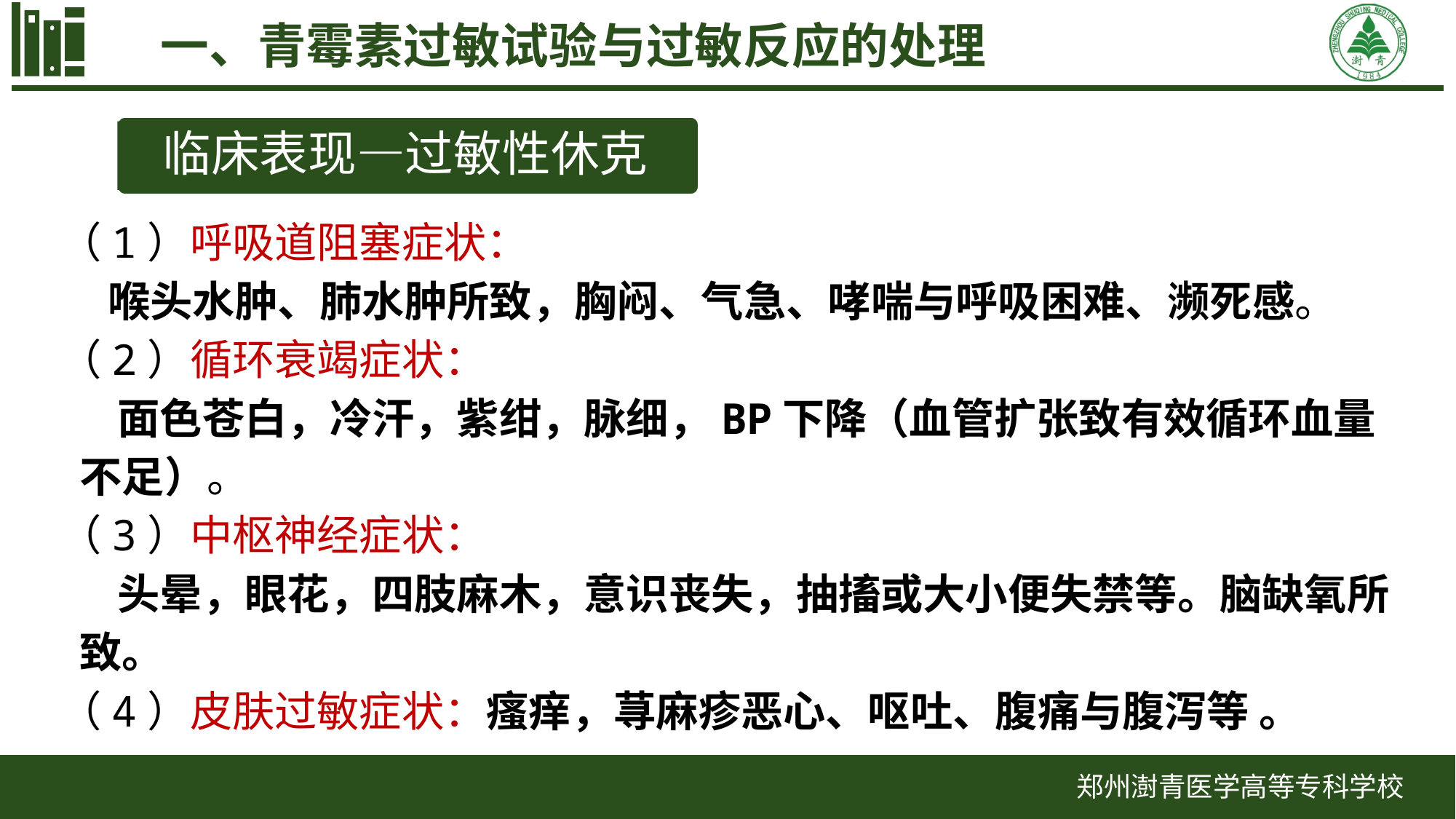

一、青霉素过敏试验与过敏反应的处理

临床表现—过敏性休克
（1）呼吸道阻塞症状：
    喉头水肿、肺水肿所致，胸闷、气急、哮喘与呼吸困难、濒死感。
（2）循环衰竭症状：
     面色苍白，冷汗，紫绀，脉细，BP下降（血管扩张致有效循环血量不足）。
（3）中枢神经症状：
     头晕，眼花，四肢麻木，意识丧失，抽搐或大小便失禁等。脑缺氧所致。
（4）皮肤过敏症状：瘙痒，荨麻疹恶心、呕吐、腹痛与腹泻等 。
郑州澍青医学高等专科学校